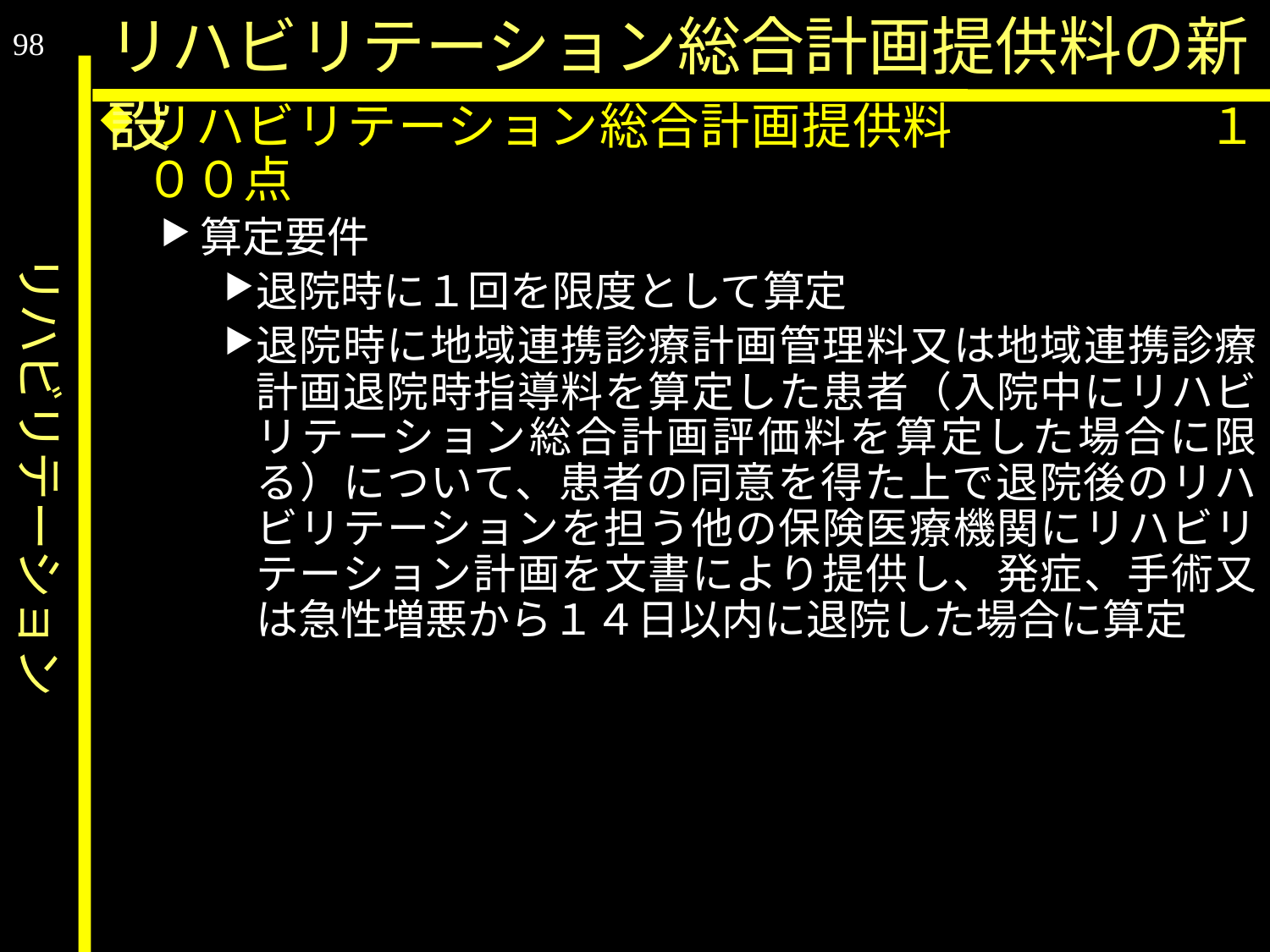

リハビリテーション
リハビリテーション総合計画提供料の新設
98

リハビリテーション総合計画提供料	　　　１００点
算定要件
退院時に１回を限度として算定
退院時に地域連携診療計画管理料又は地域連携診療計画退院時指導料を算定した患者（入院中にリハビリテーション総合計画評価料を算定した場合に限る）について、患者の同意を得た上で退院後のリハビリテーションを担う他の保険医療機関にリハビリテーション計画を文書により提供し、発症、手術又は急性増悪から１４日以内に退院した場合に算定